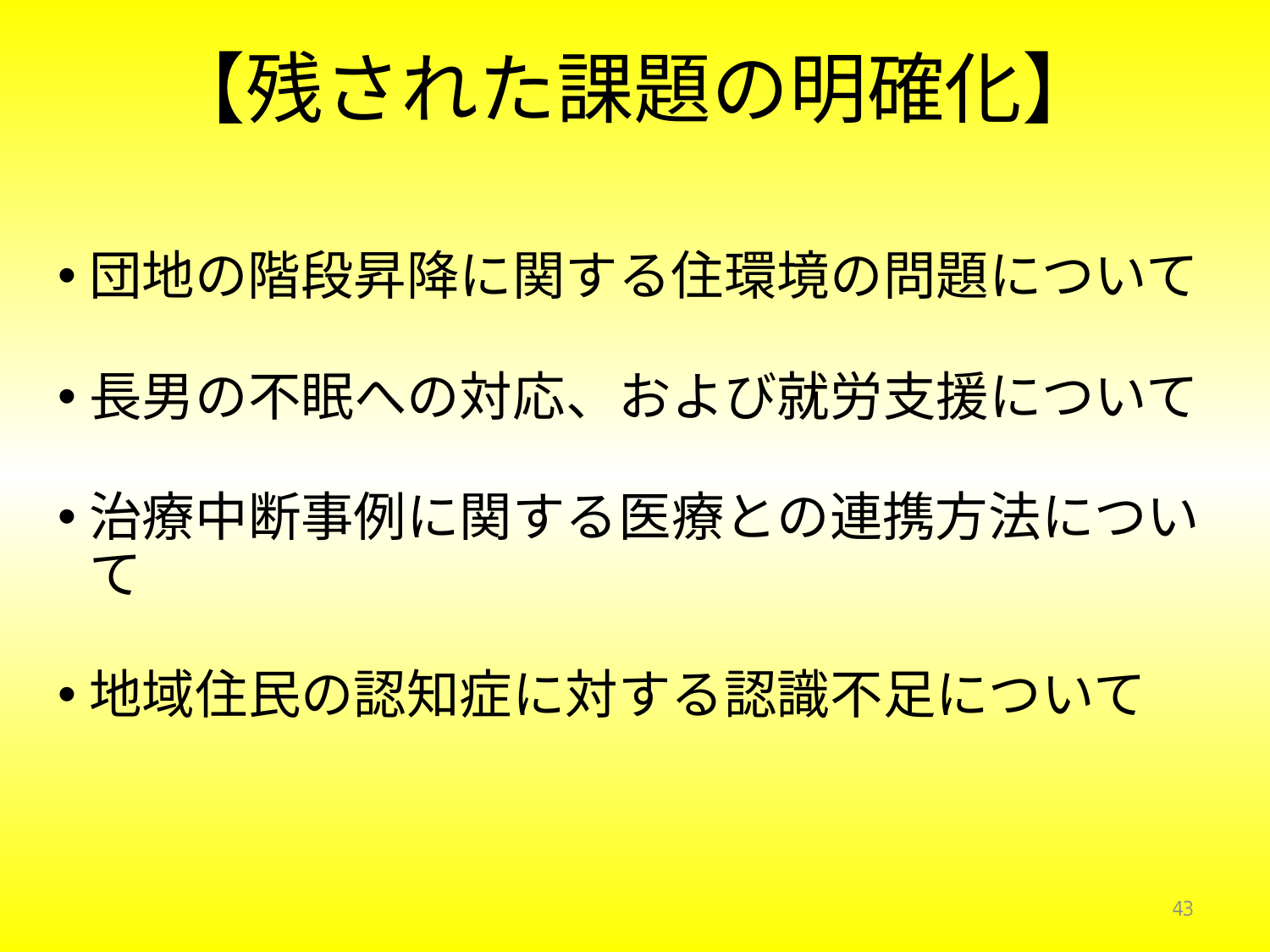

# 【残された課題の明確化】
団地の階段昇降に関する住環境の問題について
長男の不眠への対応、および就労支援について
治療中断事例に関する医療との連携方法について
地域住民の認知症に対する認識不足について
43